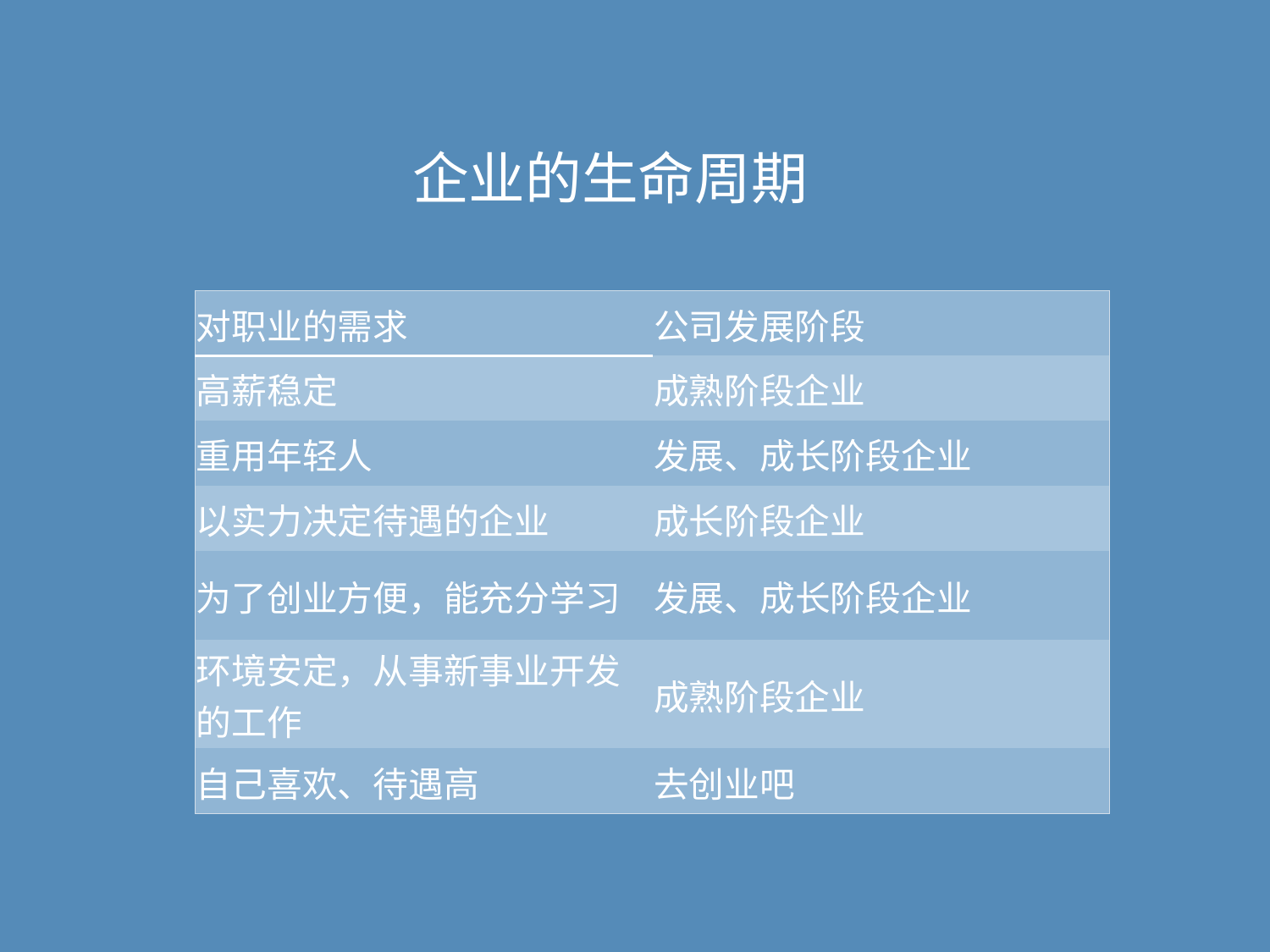

企业的生命周期
| 对职业的需求 | 公司发展阶段 |
| --- | --- |
| 高薪稳定 | 成熟阶段企业 |
| 重用年轻人 | 发展、成长阶段企业 |
| 以实力决定待遇的企业 | 成长阶段企业 |
| 为了创业方便，能充分学习 | 发展、成长阶段企业 |
| 环境安定，从事新事业开发的工作 | 成熟阶段企业 |
| 自己喜欢、待遇高 | 去创业吧 |